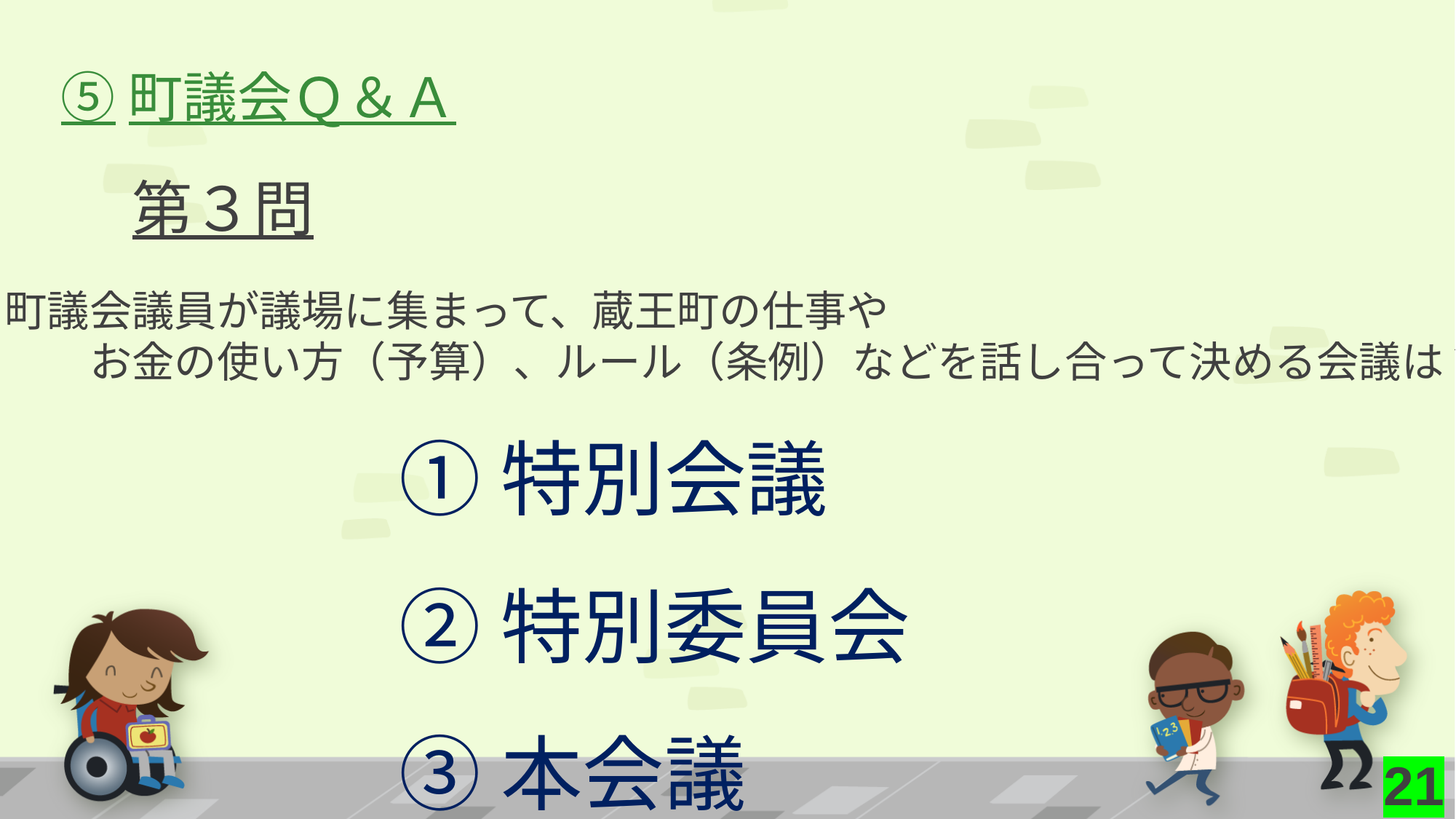

⑤町議会Ｑ＆Ａ
第３問
町議会議員が議場に集まって、蔵王町の仕事や
　　お金の使い方（予算）、ルール（条例）などを話し合って決める会議は？
①特別会議
②特別委員会
③本会議
21